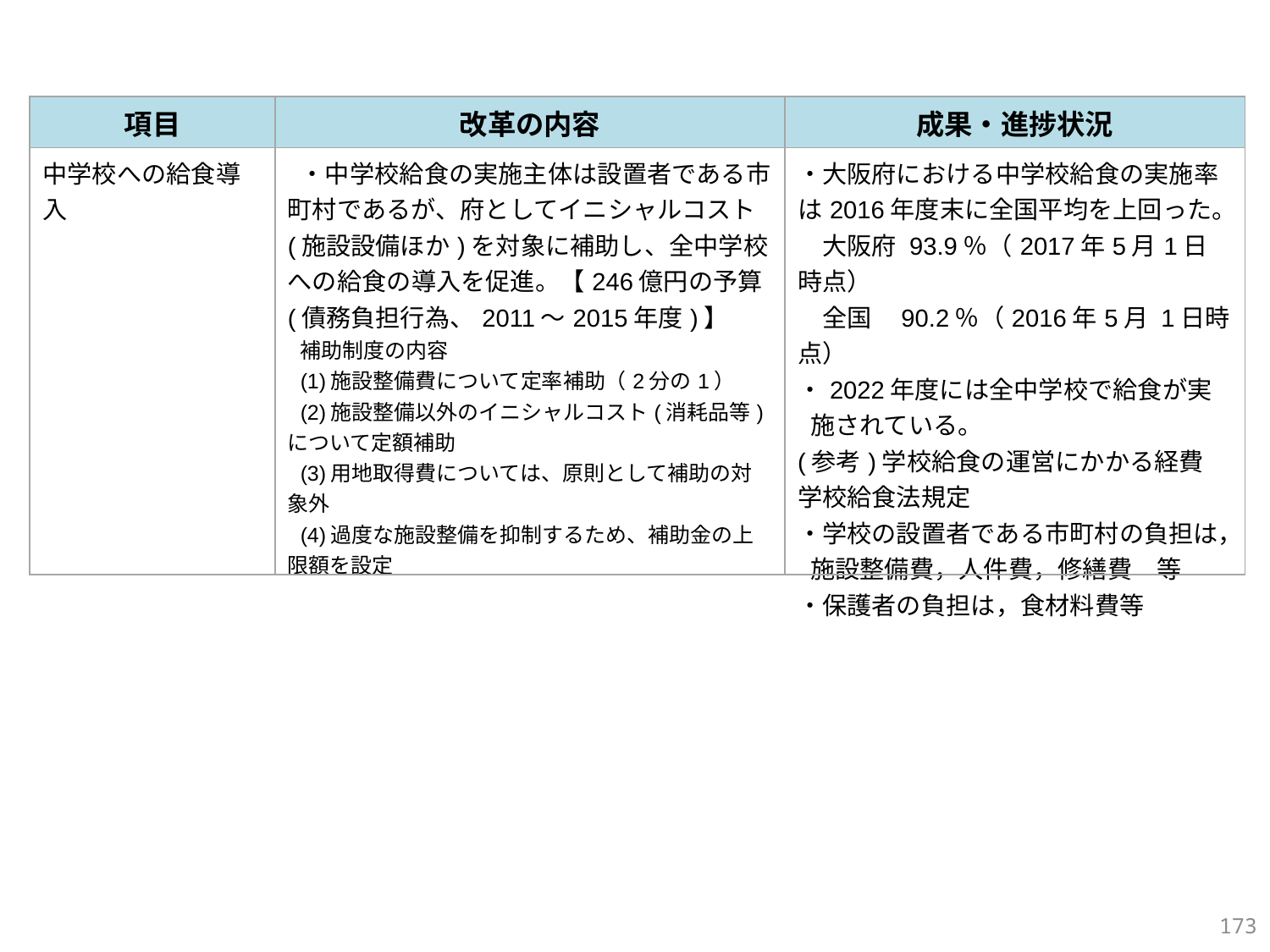

■改革の内容と進捗状況
| 項目 | 改革の内容 | 成果・進捗状況 |
| --- | --- | --- |
| 中学校への給食導入 | ・中学校給食の実施主体は設置者である市町村であるが、府としてイニシャルコスト(施設設備ほか)を対象に補助し、全中学校への給食の導入を促進。【246億円の予算(債務負担行為、2011～2015年度)】 補助制度の内容 (1)施設整備費について定率補助（2分の1） (2)施設整備以外のイニシャルコスト(消耗品等)について定額補助 (3)用地取得費については、原則として補助の対象外 (4)過度な施設整備を抑制するため、補助金の上限額を設定 | ・大阪府における中学校給食の実施率は2016年度末に全国平均を上回った。 　大阪府 93.9％（2017年5月1日時点） 　全国 90.2％（2016年5月 1日時点） ・2022年度には全中学校で給食が実施されている。 (参考)学校給食の運営にかかる経費 学校給食法規定 ・学校の設置者である市町村の負担は，施設整備費，人件費，修繕費　等 ・保護者の負担は，食材料費等 |
173